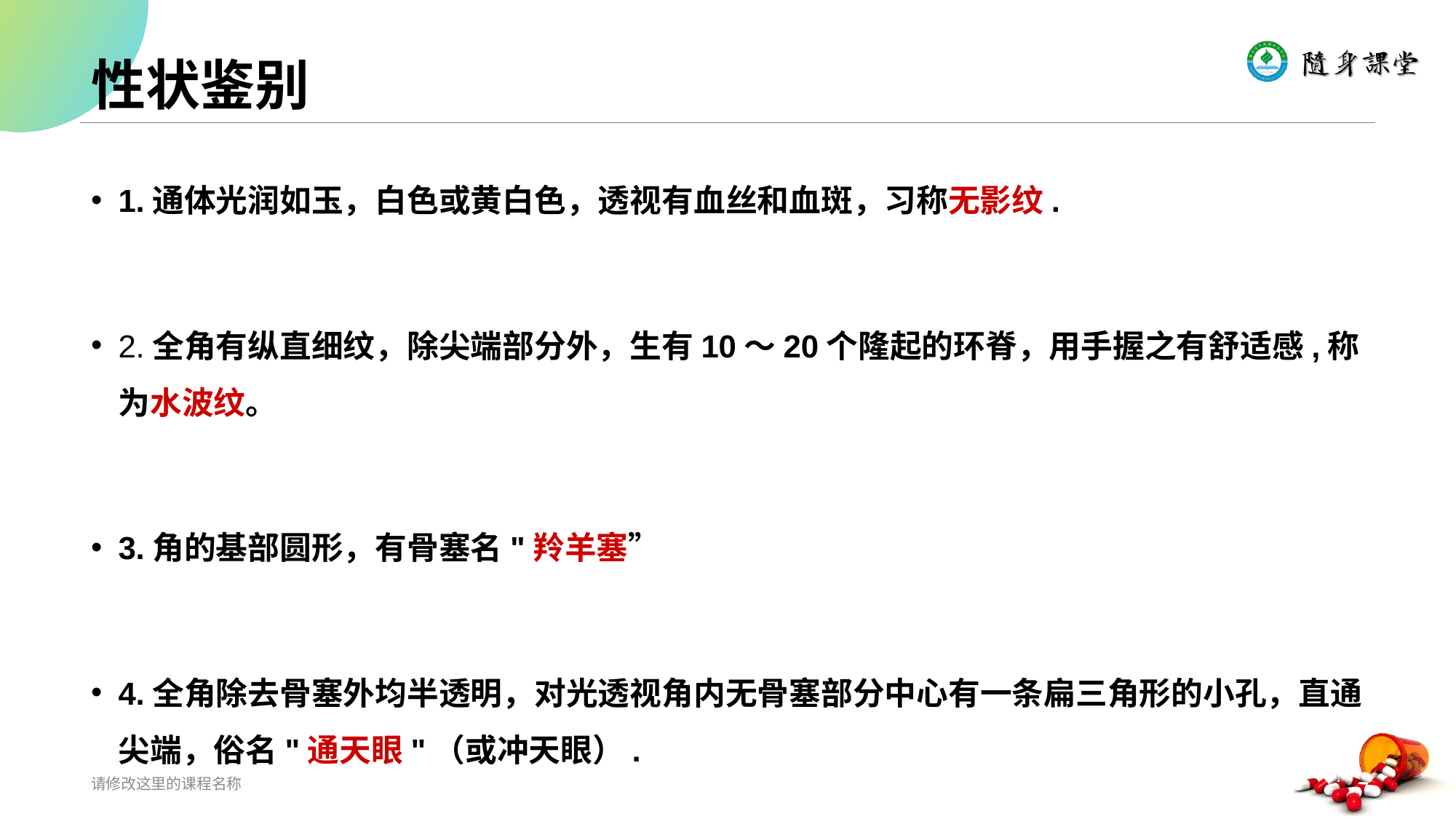

# 性状鉴别
1.通体光润如玉，白色或黄白色，透视有血丝和血斑，习称无影纹.

2.全角有纵直细纹，除尖端部分外，生有10～20个隆起的环脊，用手握之有舒适感,称为水波纹。

3.角的基部圆形，有骨塞名"羚羊塞”

4.全角除去骨塞外均半透明，对光透视角内无骨塞部分中心有一条扁三角形的小孔，直通尖端，俗名"通天眼"（或冲天眼）.

请修改这里的课程名称
9